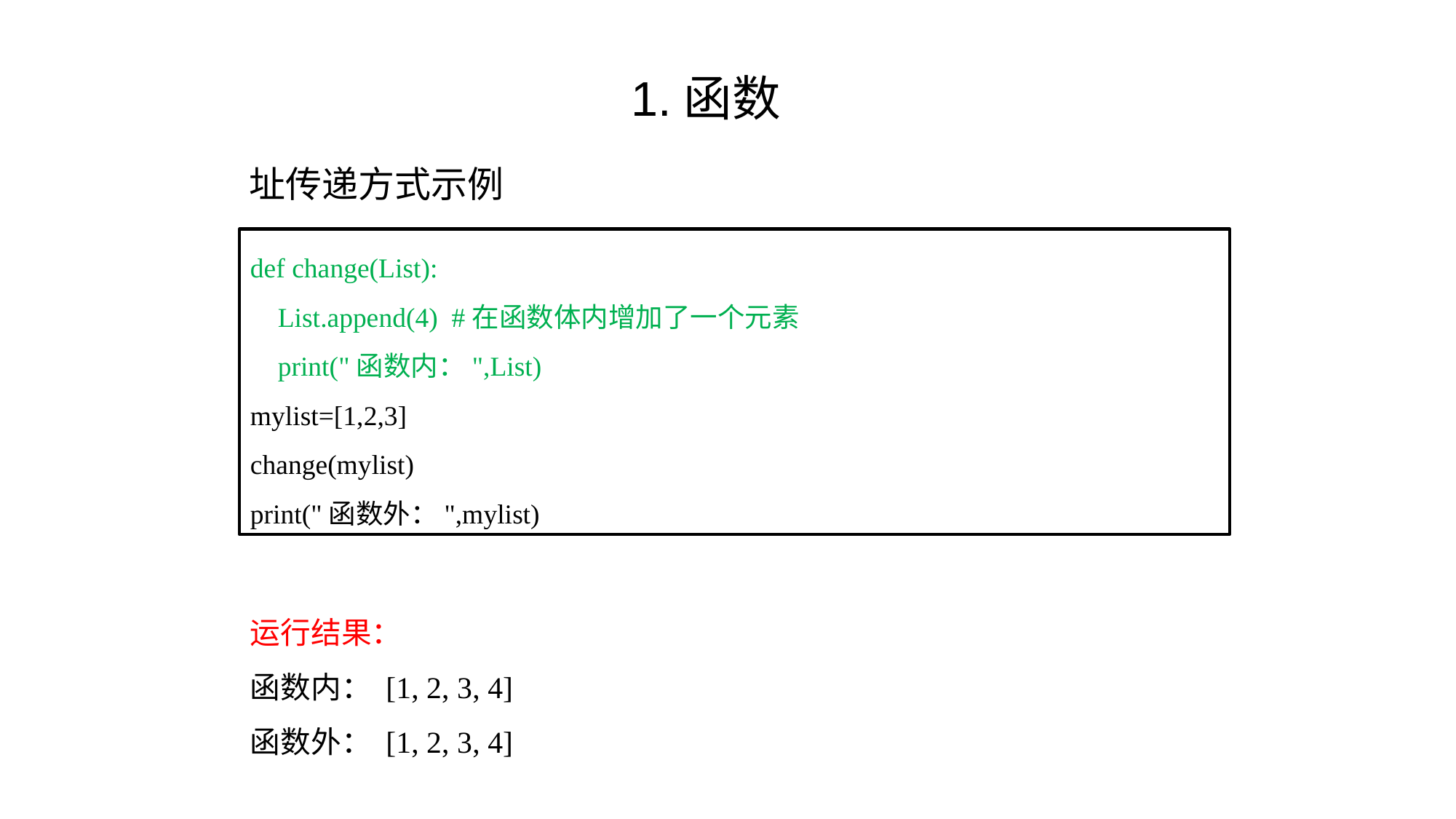

# 1.函数
址传递方式示例
def change(List):
    List.append(4)  #在函数体内增加了一个元素
    print("函数内：",List)
mylist=[1,2,3]
change(mylist)
print("函数外：",mylist)
运行结果：
函数内： [1, 2, 3, 4]
函数外： [1, 2, 3, 4]